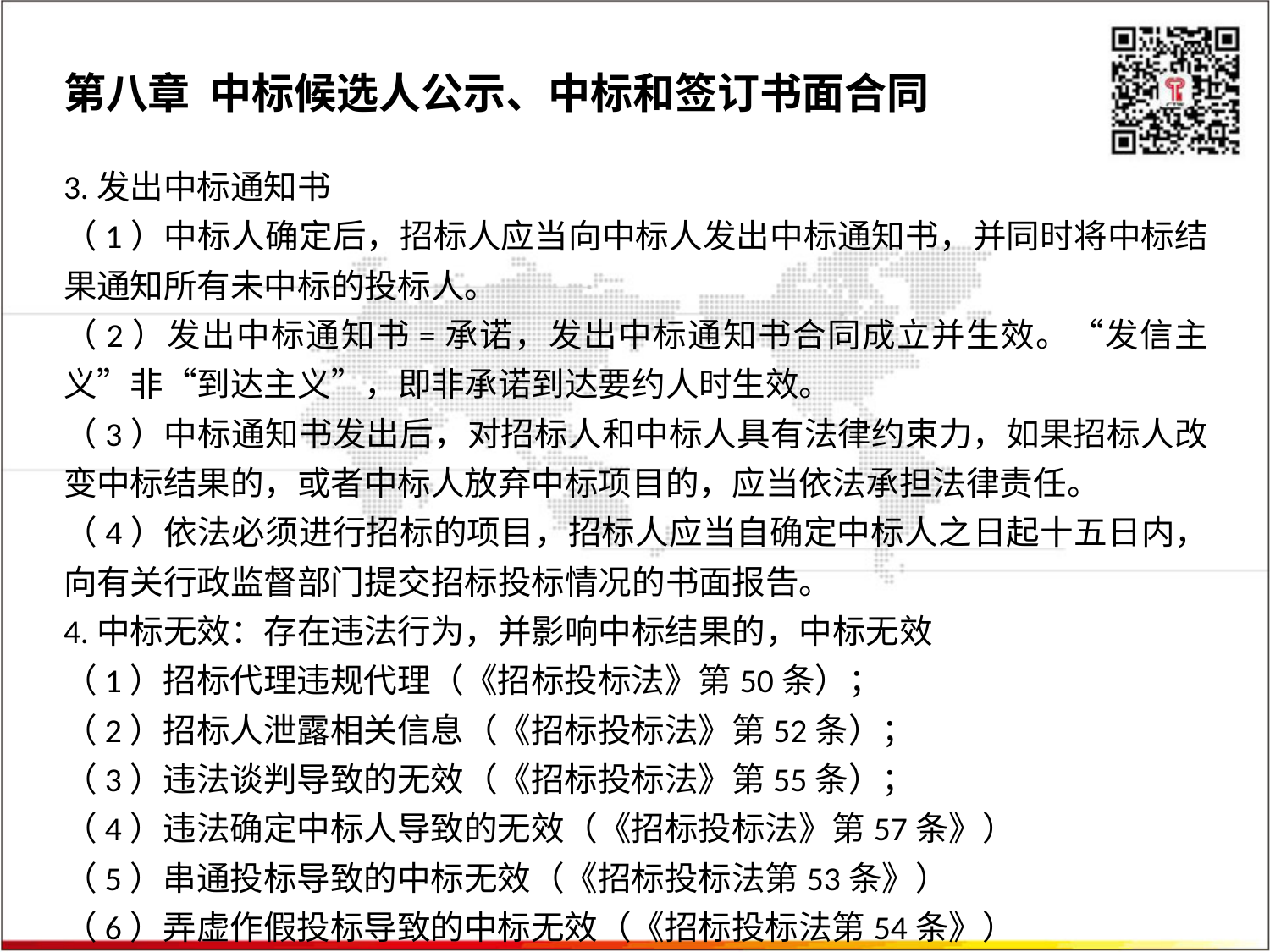

第八章  中标候选人公示、中标和签订书面合同
3.发出中标通知书
（1）中标人确定后，招标人应当向中标人发出中标通知书，并同时将中标结果通知所有未中标的投标人。
（2）发出中标通知书=承诺，发出中标通知书合同成立并生效。“发信主义”非“到达主义”，即非承诺到达要约人时生效。
（3）中标通知书发出后，对招标人和中标人具有法律约束力，如果招标人改变中标结果的，或者中标人放弃中标项目的，应当依法承担法律责任。
（4）依法必须进行招标的项目，招标人应当自确定中标人之日起十五日内，向有关行政监督部门提交招标投标情况的书面报告。
4.中标无效：存在违法行为，并影响中标结果的，中标无效
（1）招标代理违规代理（《招标投标法》第50条）；
（2）招标人泄露相关信息（《招标投标法》第52条）；
（3）违法谈判导致的无效（《招标投标法》第55条）；
（4）违法确定中标人导致的无效（《招标投标法》第57条》）
（5）串通投标导致的中标无效（《招标投标法第53条》）
（6）弄虚作假投标导致的中标无效（《招标投标法第54条》）